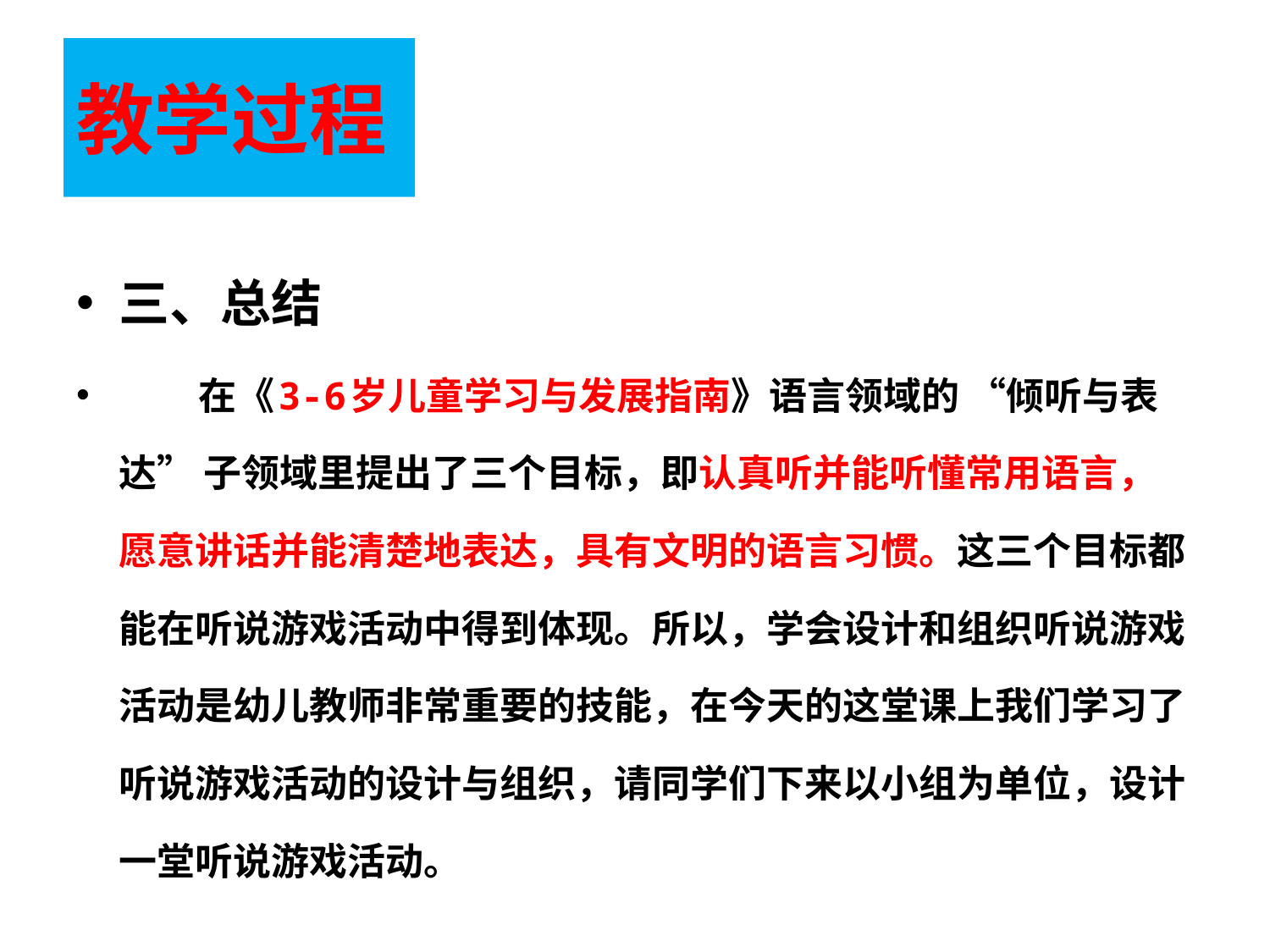

# 教学过程
三、总结
         在《3-6岁儿童学习与发展指南》语言领域的 “倾听与表达” 子领域里提出了三个目标，即认真听并能听懂常用语言，愿意讲话并能清楚地表达，具有文明的语言习惯。这三个目标都能在听说游戏活动中得到体现。所以，学会设计和组织听说游戏活动是幼儿教师非常重要的技能，在今天的这堂课上我们学习了听说游戏活动的设计与组织，请同学们下来以小组为单位，设计一堂听说游戏活动。